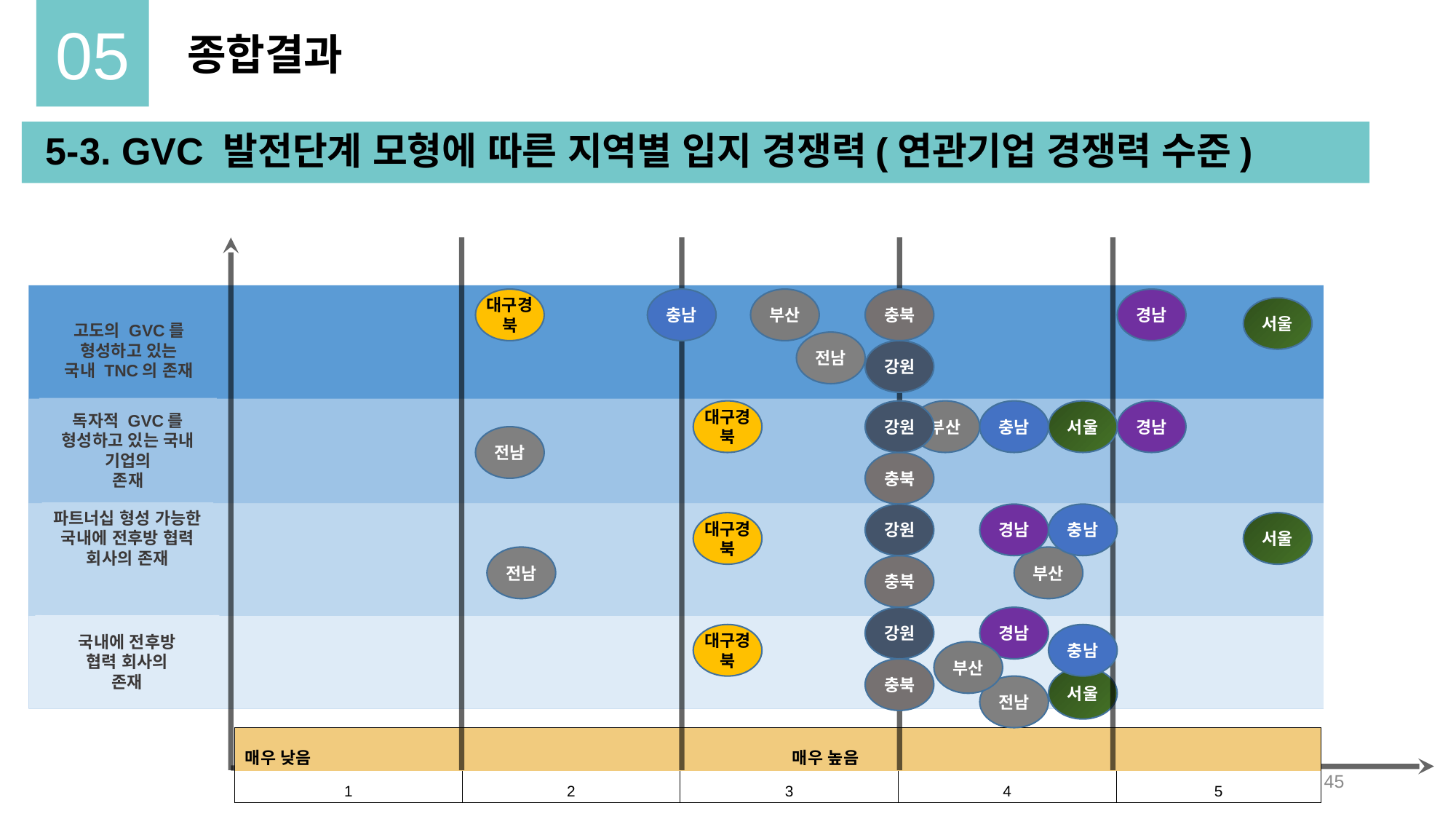

05
종합결과

5-3. GVC 발전단계 모형에 따른 지역별 입지 경쟁력(연관기업 경쟁력 수준)

대구경북
충남
부산
충북
경남
서울
고도의 GVC를
형성하고 있는
국내 TNC의 존재

전남
강원
독자적 GVC를 형성하고 있는 국내 기업의
존재

대구경북
강원
부산
충남
서울
경남
전남
충북
파트너십 형성 가능한 국내에 전후방 협력
회사의 존재

강원
경남
충남
대구경북
서울
전남
부산
충북
강원
경남
국내에 전후방
협력 회사의
존재

대구경북
충남
부산
충북
서울
전남
| 매우 낮음 매우 높음 |  |  |  |  |
| --- | --- | --- | --- | --- |
| 1 | 2 | 3 | 4 | 5 |
45